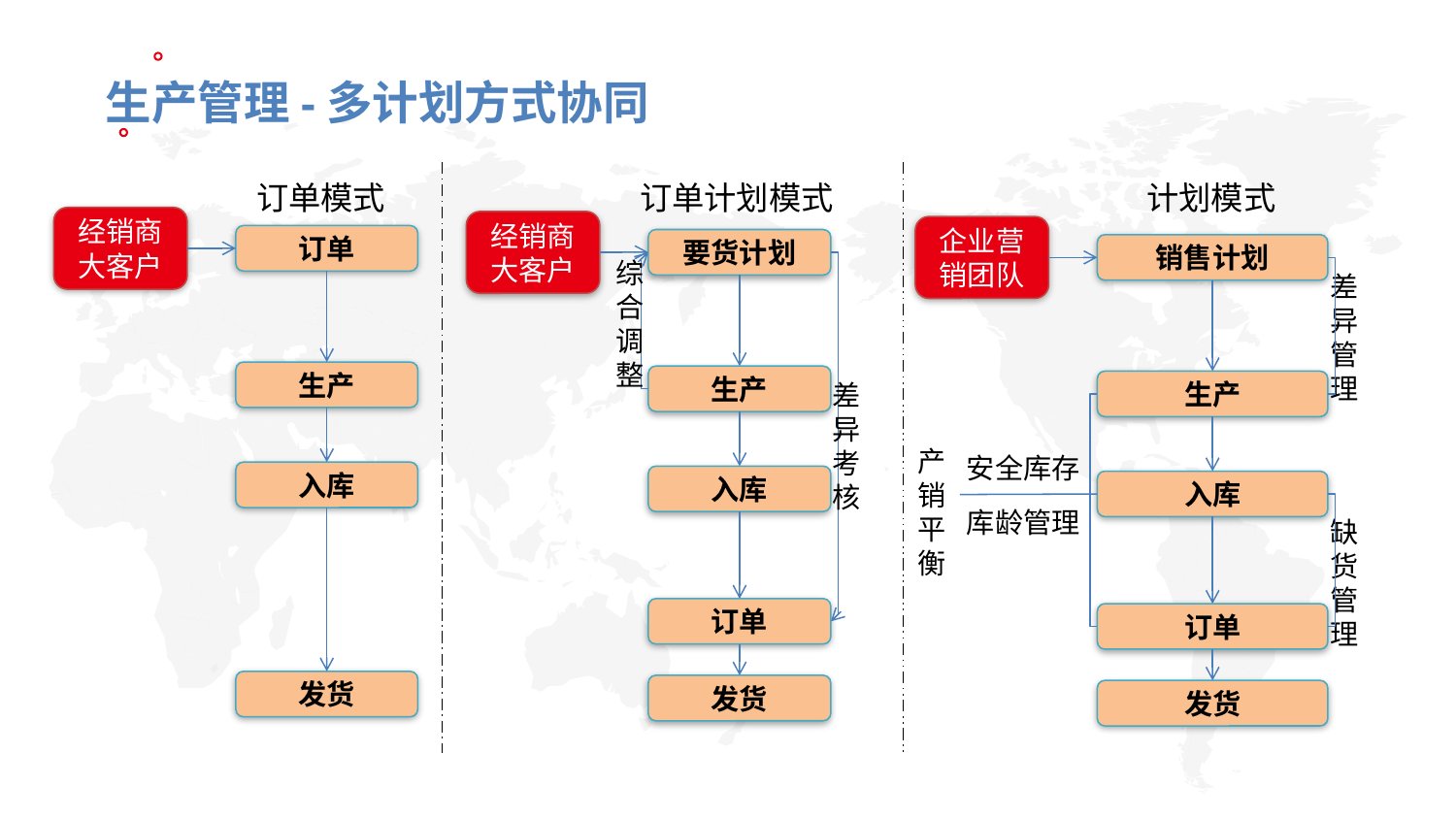

生产管理-多计划方式协同
订单模式
订单计划模式
计划模式
经销商
大客户
经销商
大客户
企业营销团队
订单
要货计划
销售计划
综合调整
差异管理
生产
生产
差异考核
生产
产销平衡
安全库存
入库
入库
入库
库龄管理
缺货管理
订单
订单
发货
发货
发货